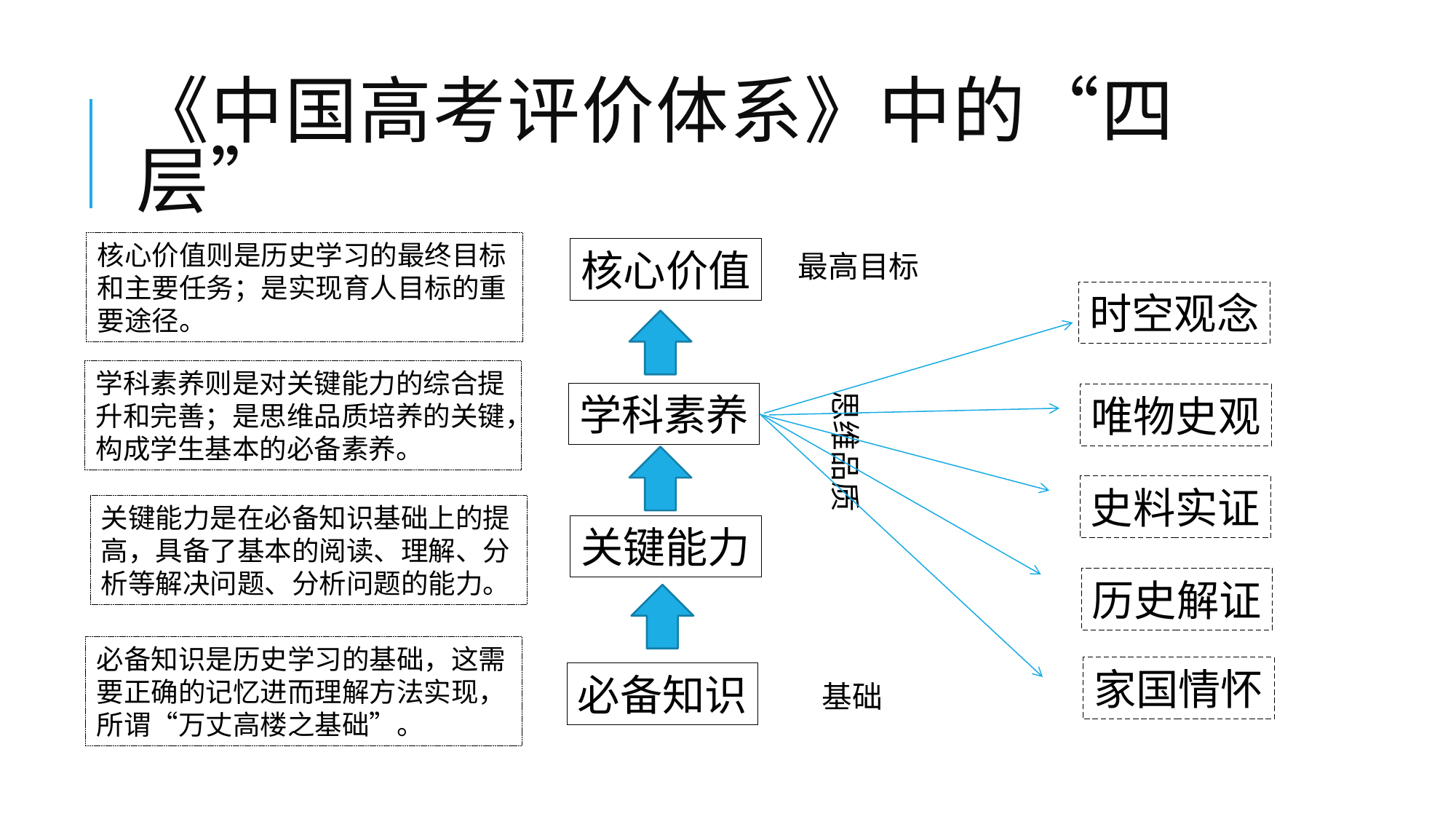

# 《中国高考评价体系》中的“四层”
核心价值则是历史学习的最终目标和主要任务；是实现育人目标的重要途径。
核心价值
最高目标
时空观念

学科素养则是对关键能力的综合提升和完善；是思维品质培养的关键，构成学生基本的必备素养。
思维品质
学科素养
唯物史观

史料实证
关键能力是在必备知识基础上的提高，具备了基本的阅读、理解、分析等解决问题、分析问题的能力。
关键能力
历史解证

必备知识是历史学习的基础，这需要正确的记忆进而理解方法实现，所谓“万丈高楼之基础”。
家国情怀
必备知识
基础